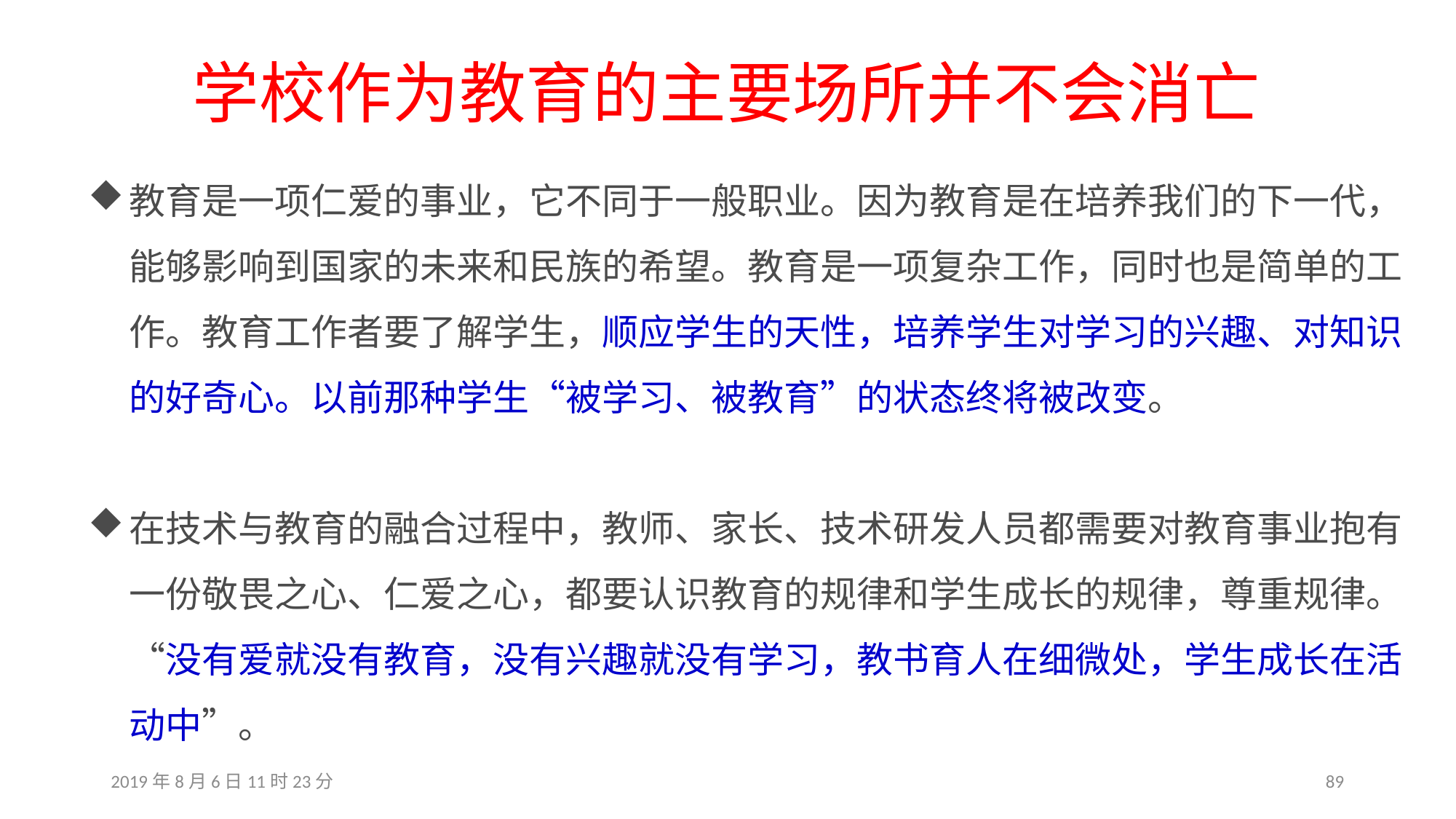

# 学校作为教育的主要场所并不会消亡
教育是一项仁爱的事业，它不同于一般职业。因为教育是在培养我们的下一代，能够影响到国家的未来和民族的希望。教育是一项复杂工作，同时也是简单的工作。教育工作者要了解学生，顺应学生的天性，培养学生对学习的兴趣、对知识的好奇心。以前那种学生“被学习、被教育”的状态终将被改变。

在技术与教育的融合过程中，教师、家长、技术研发人员都需要对教育事业抱有一份敬畏之心、仁爱之心，都要认识教育的规律和学生成长的规律，尊重规律。“没有爱就没有教育，没有兴趣就没有学习，教书育人在细微处，学生成长在活动中”。

2019年8月6日11时23分

89